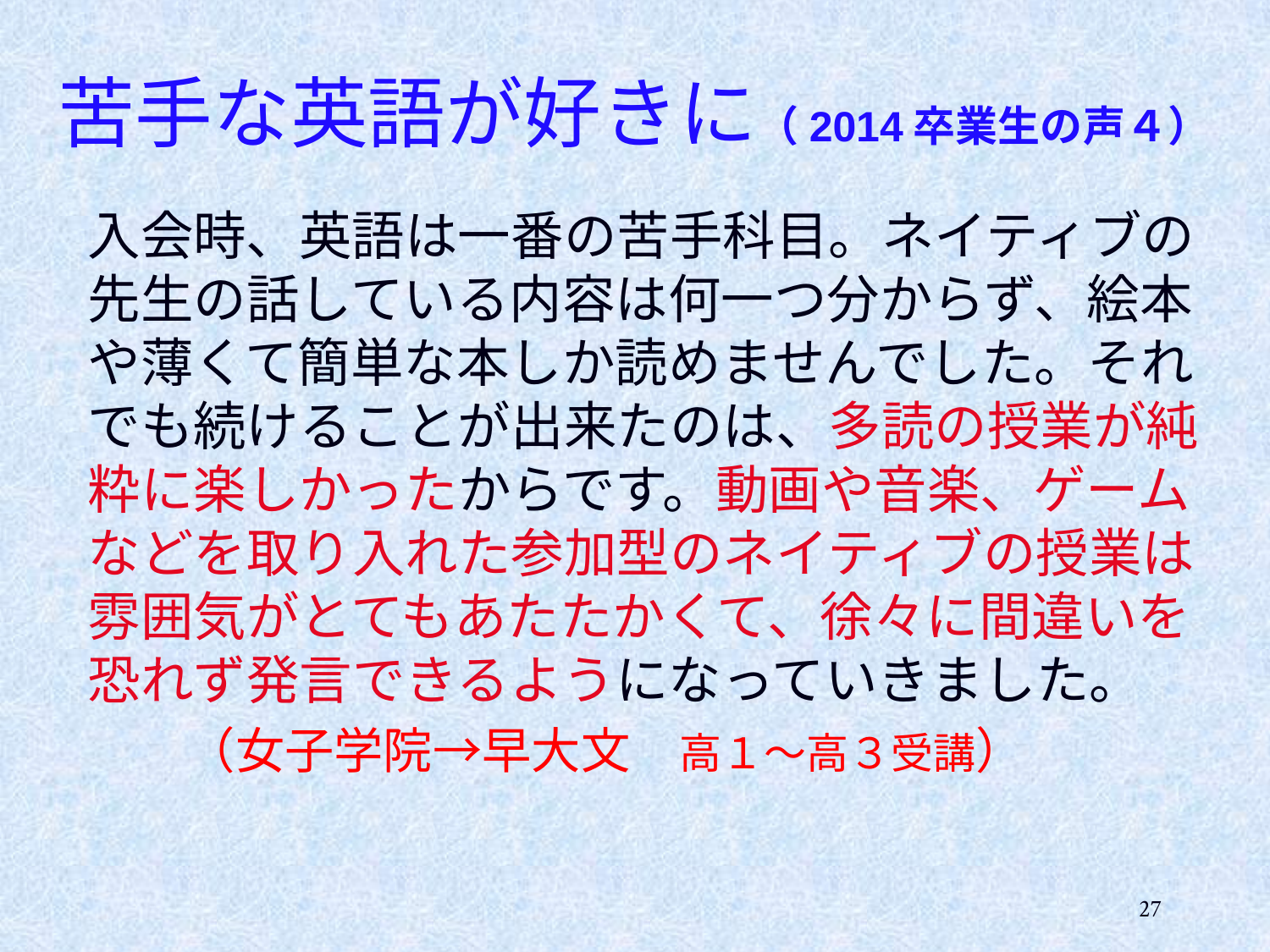

苦手な英語が好きに（2014卒業生の声４）
入会時、英語は一番の苦手科目。ネイティブの先生の話している内容は何一つ分からず、絵本や薄くて簡単な本しか読めませんでした。それでも続けることが出来たのは、多読の授業が純粋に楽しかったからです。動画や音楽、ゲームなどを取り入れた参加型のネイティブの授業は雰囲気がとてもあたたかくて、徐々に間違いを恐れず発言できるようになっていきました。
　　（女子学院→早大文　高１～高３受講）

27